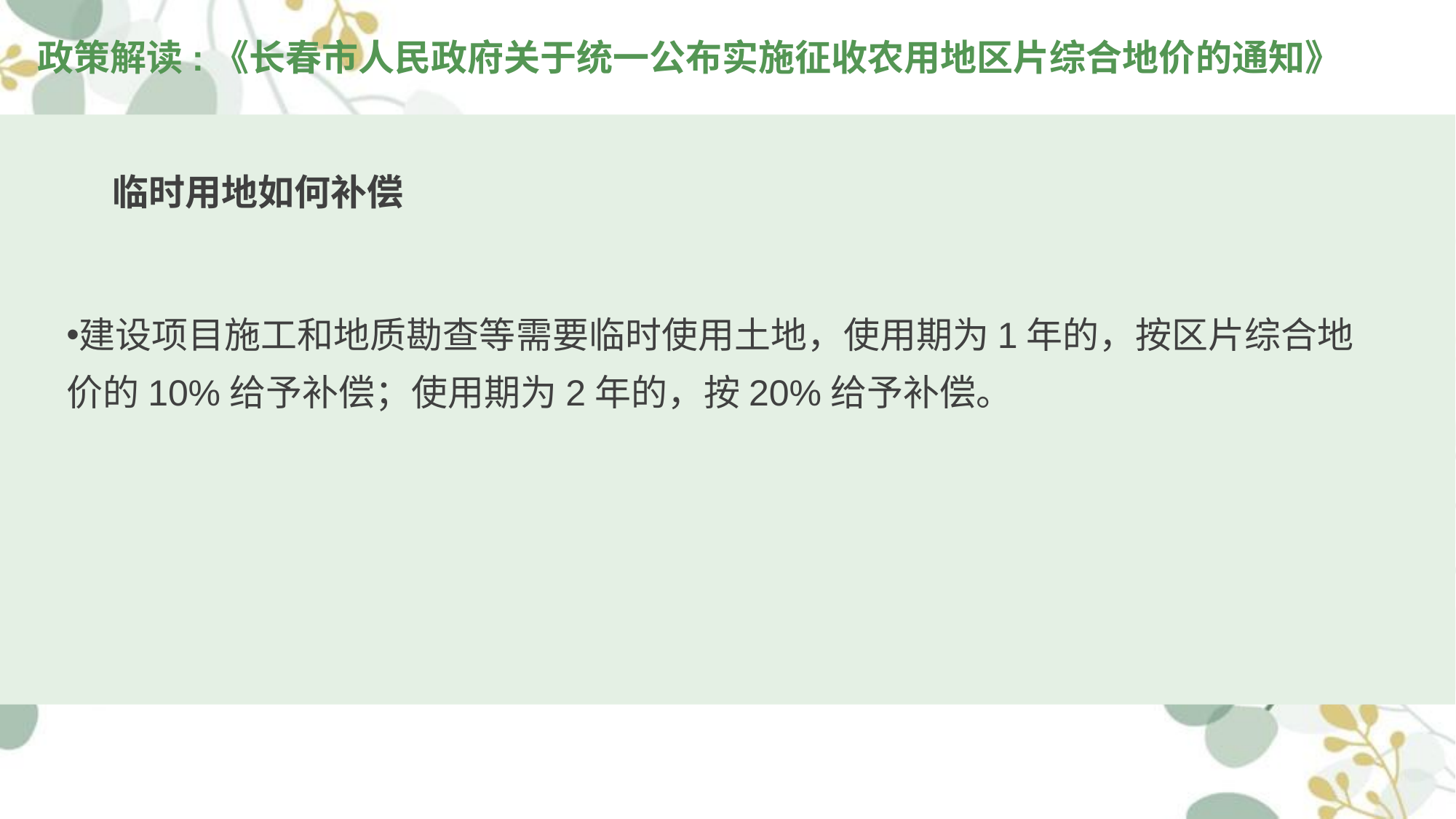

政策解读:《长春市人民政府关于统一公布实施征收农用地区片综合地价的通知》
# 临时用地如何补偿

建设项目施工和地质勘查等需要临时使用土地，使用期为1年的，按区片综合地价的10%给予补偿；使用期为2年的，按20%给予补偿。